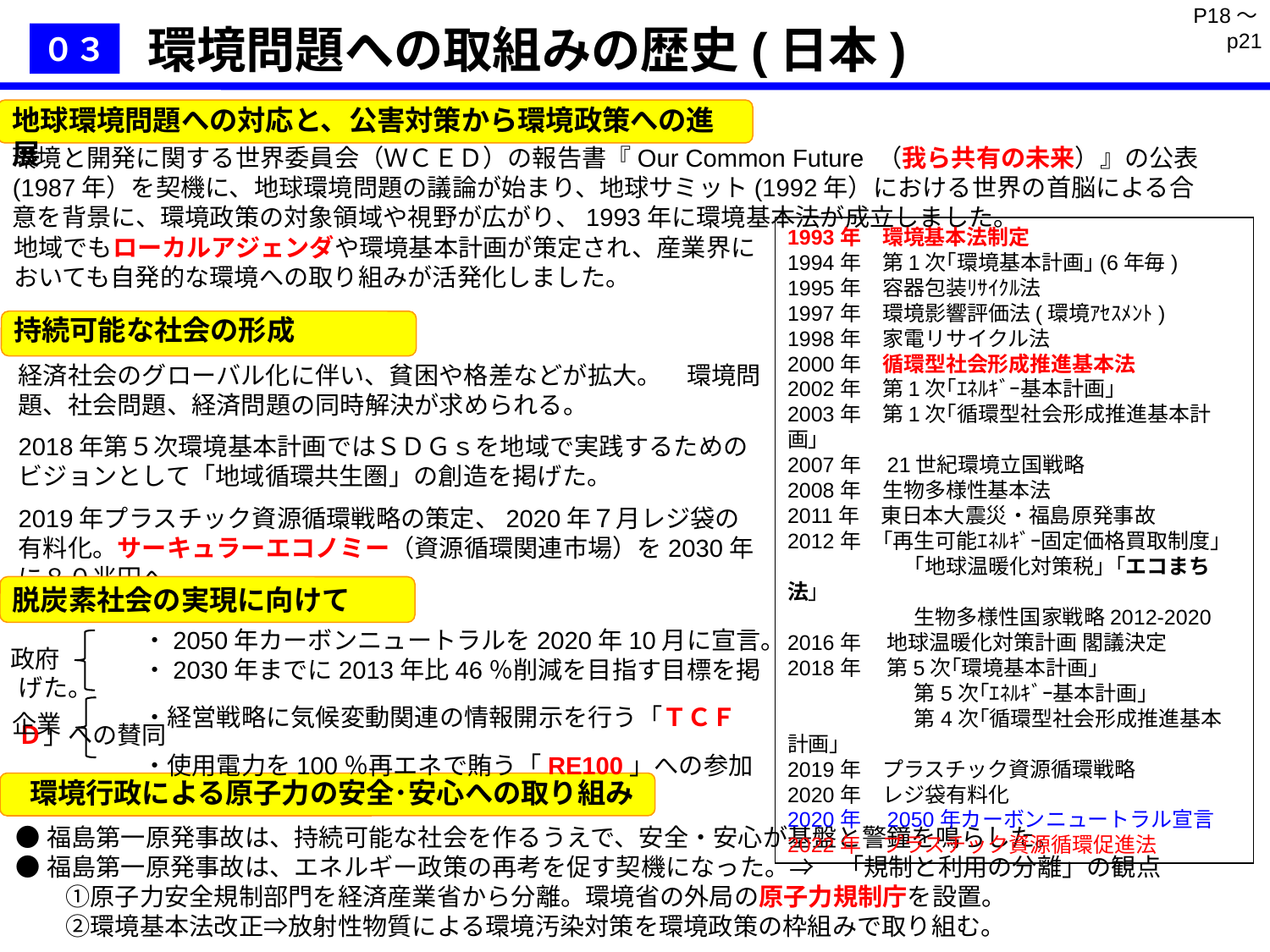

P18～p21
環境問題への取組みの歴史(日本)
０３

地球環境問題への対応と、公害対策から環境政策への進展

環境と開発に関する世界委員会（ＷＣＥＤ）の報告書『Our Common Future （我ら共有の未来）』の公表(1987年）を契機に、地球環境問題の議論が始まり、地球サミット(1992年）における世界の首脳による合意を背景に、環境政策の対象領域や視野が広がり、1993年に環境基本法が成立しました。
1993年　環境基本法制定
1994年　第1次｢環境基本計画｣(6年毎)
1995年　容器包装ﾘｻｲｸﾙ法
1997年　環境影響評価法(環境ｱｾｽﾒﾝﾄ)
1998年　家電リサイクル法
2000年　循環型社会形成推進基本法
2002年　第1次｢ｴﾈﾙｷﾞｰ基本計画」
2003年　第1次｢循環型社会形成推進基本計画｣
2007年　21世紀環境立国戦略
2008年　生物多様性基本法
2011年　東日本大震災・福島原発事故
2012年　｢再生可能ｴﾈﾙｷﾞｰ固定価格買取制度｣
　　　　　　｢地球温暖化対策税」｢エコまち法｣
　　　　　　生物多様性国家戦略2012-2020
2016年　 地球温暖化対策計画 閣議決定
2018年　 第5次｢環境基本計画」
　　　　　　第5次｢ｴﾈﾙｷﾞｰ基本計画｣
　　　　　　第4次｢循環型社会形成推進基本計画｣
2019年　プラスチック資源循環戦略
2020年　レジ袋有料化
2020年　2050年カーボンニュートラル宣言
2022年　プラスチック資源循環促進法
地域でもローカルアジェンダや環境基本計画が策定され、産業界においても自発的な環境への取り組みが活発化しました。
持続可能な社会の形成

経済社会のグローバル化に伴い、貧困や格差などが拡大。　環境問題、社会問題、経済問題の同時解決が求められる。
2018年第５次環境基本計画ではＳＤＧｓを地域で実践するためのビジョンとして「地域循環共生圏」の創造を掲げた。
2019年プラスチック資源循環戦略の策定、2020年７月レジ袋の有料化。サーキュラーエコノミー（資源循環関連市場）を2030年に８０兆円へ
脱炭素社会の実現に向けて

　　　　　・2050年カーボンニュートラルを2020年10月に宣言。
　　　　　・2030年までに2013年比46％削減を目指す目標を掲げた。
　　　　　・経営戦略に気候変動関連の情報開示を行う「ＴＣＦＤ」への賛同
　　　　　・使用電力を100％再エネで賄う「RE100」への参加

政府

企業
環境行政による原子力の安全･安心への取り組み

●福島第一原発事故は、持続可能な社会を作るうえで、安全・安心が基盤と警鐘を鳴らした。
●福島第一原発事故は、エネルギー政策の再考を促す契機になった。⇒　「規制と利用の分離」の観点
　　①原子力安全規制部門を経済産業省から分離。環境省の外局の原子力規制庁を設置。
　　②環境基本法改正⇒放射性物質による環境汚染対策を環境政策の枠組みで取り組む。